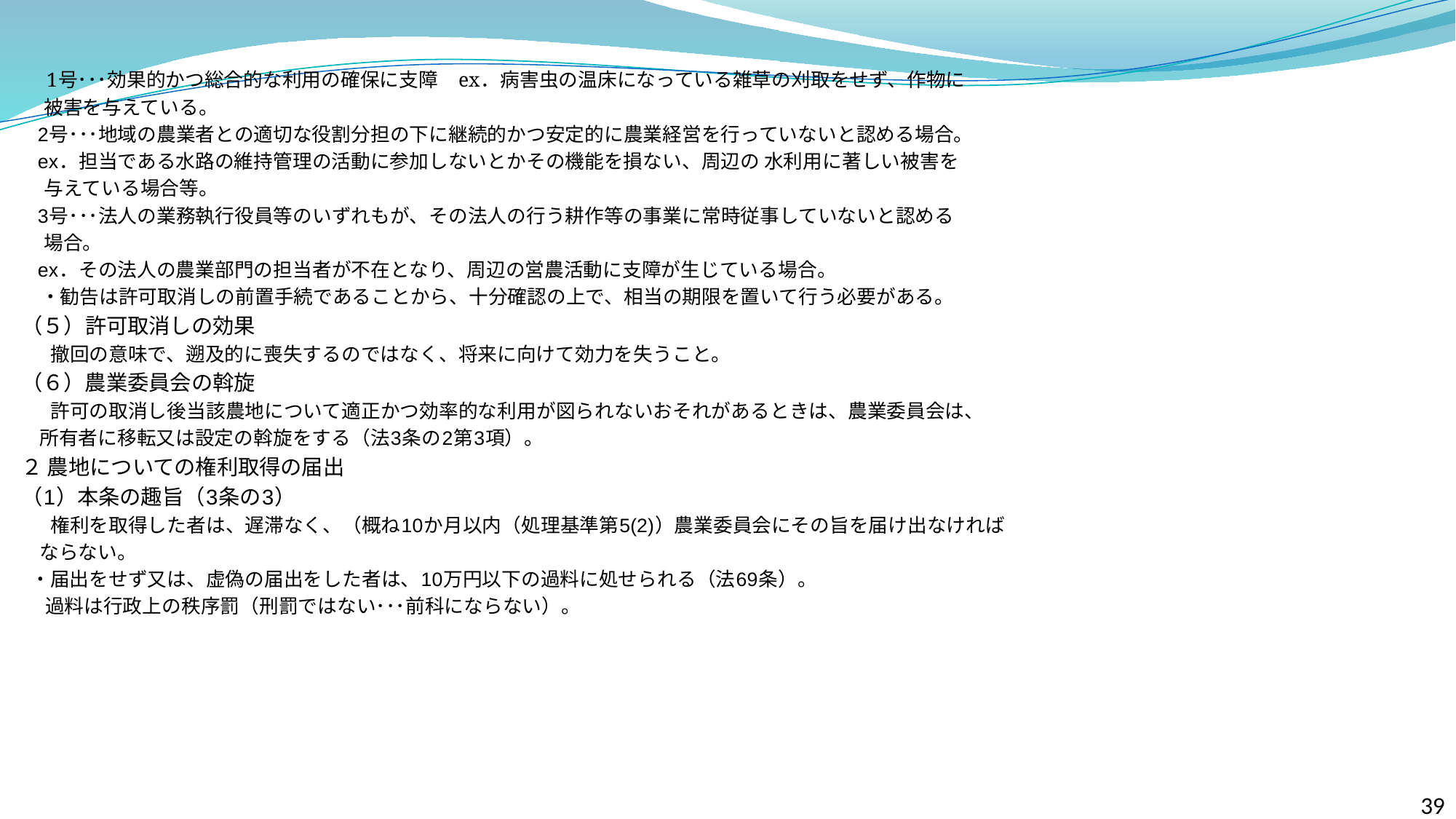

1号･･･効果的かつ総合的な利用の確保に支障　ex．病害虫の温床になっている雑草の刈取をせず、作物に
     被害を与えている。
   2号･･･地域の農業者との適切な役割分担の下に継続的かつ安定的に農業経営を行っていないと認める場合。
   ex．担当である水路の維持管理の活動に参加しないとかその機能を損ない、周辺の 水利用に著しい被害を
     与えている場合等。
   3号･･･法人の業務執行役員等のいずれもが、その法人の行う耕作等の事業に常時従事していないと認める
     場合。
   ex．その法人の農業部門の担当者が不在となり、周辺の営農活動に支障が生じている場合。
　・勧告は許可取消しの前置手続であることから、十分確認の上で、相当の期限を置いて行う必要がある。
（５）許可取消しの効果
 　 撤回の意味で、遡及的に喪失するのではなく、将来に向けて効力を失うこと。
（６）農業委員会の斡旋
 　 許可の取消し後当該農地について適正かつ効率的な利用が図られないおそれがあるときは、農業委員会は、
    所有者に移転又は設定の斡旋をする（法3条の2第3項）。
２ 農地についての権利取得の届出
（1）本条の趣旨（3条の3）
 　 権利を取得した者は、遅滞なく、（概ね10か月以内（処理基準第5(2)）農業委員会にその旨を届け出なければ
    ならない。
  ・届出をせず又は、虚偽の届出をした者は、10万円以下の過料に処せられる（法69条）。
　 過料は行政上の秩序罰（刑罰ではない･･･前科にならない）。

39